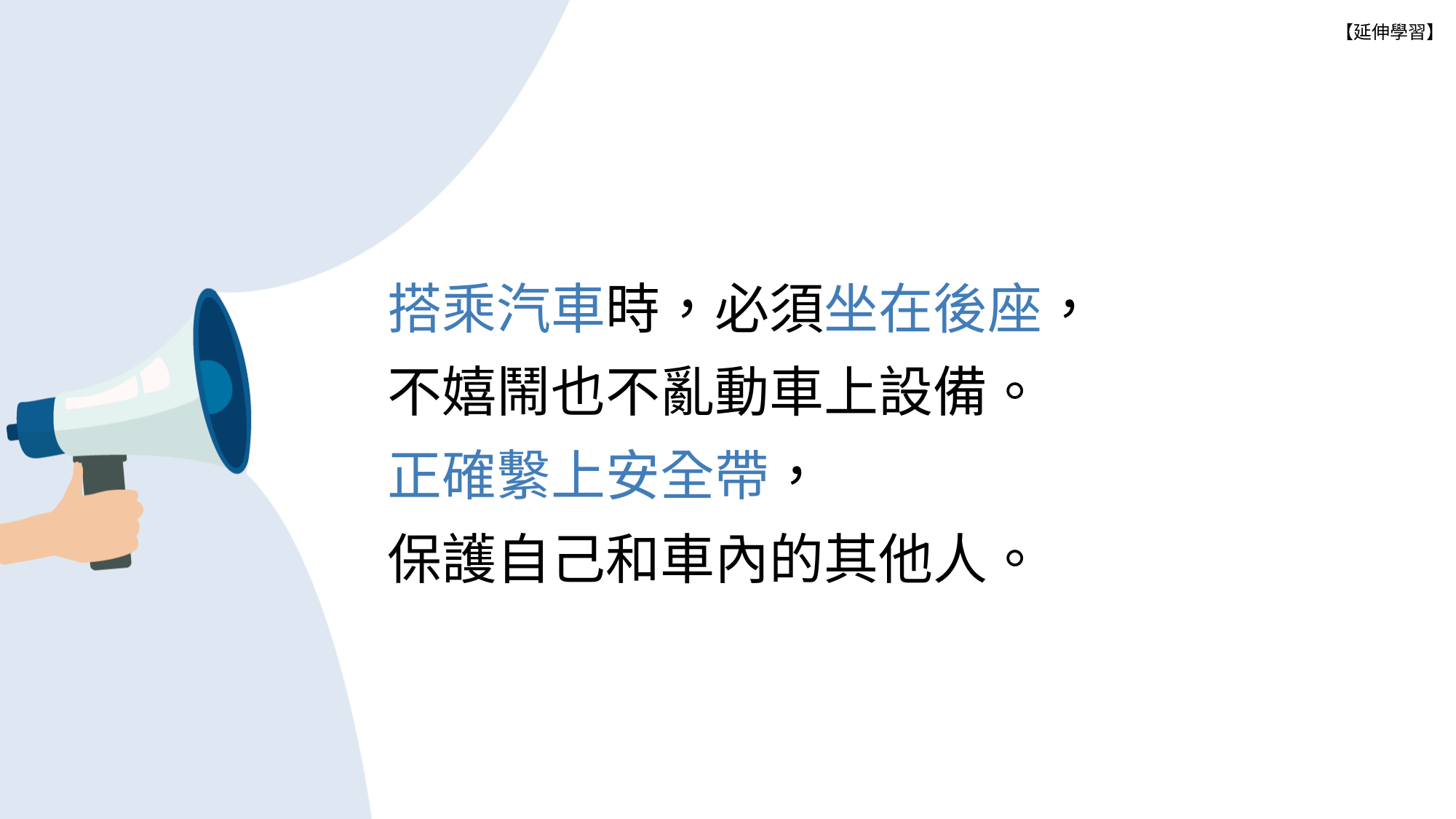

【延伸學習】
搭乘汽車時，必須坐在後座，
不嬉鬧也不亂動車上設備。
正確繫上安全帶，
保護自己和車內的其他人。